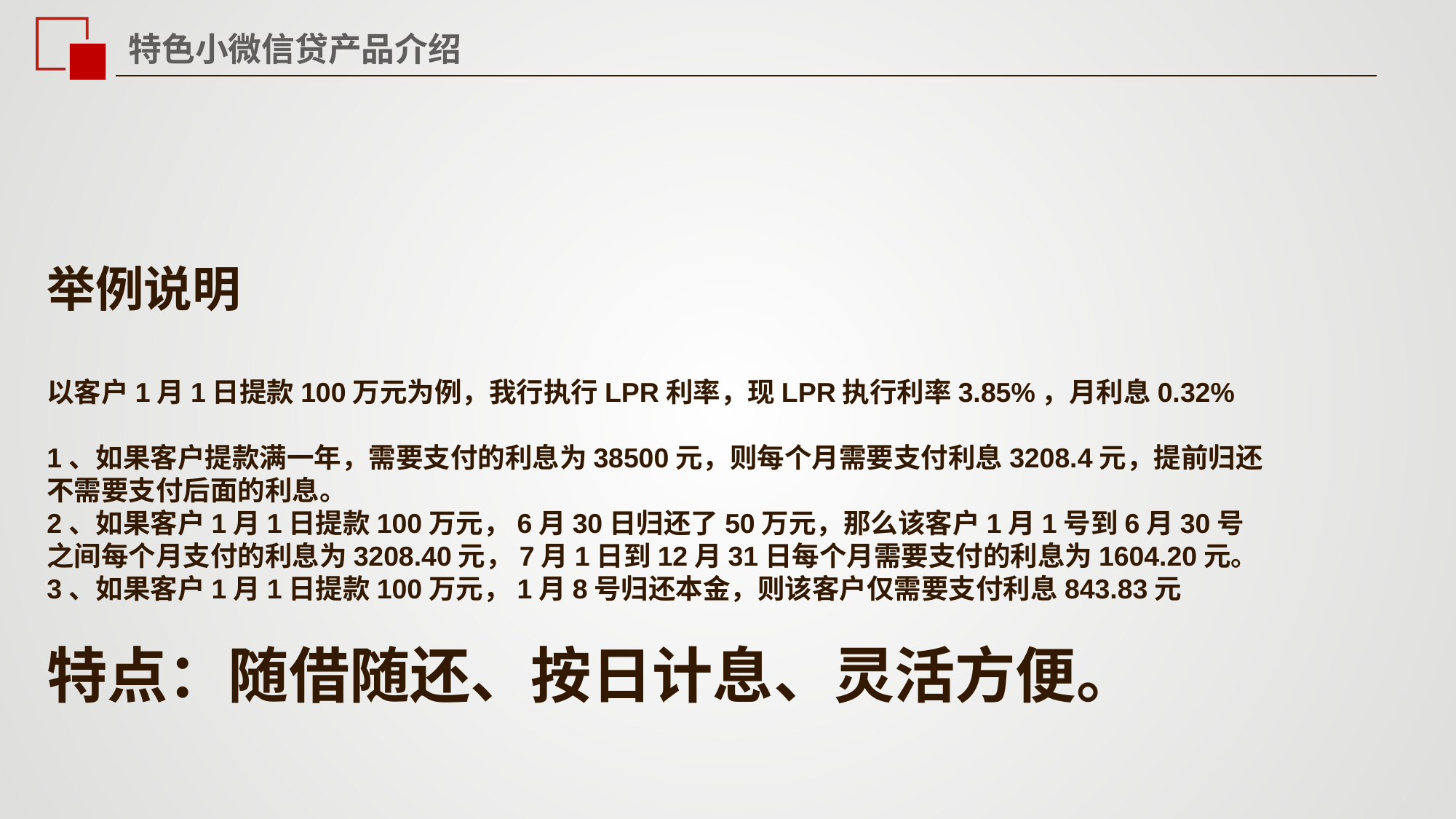

特色小微信贷产品介绍

举例说明

以客户1月1日提款100万元为例，我行执行LPR利率，现LPR执行利率3.85%，月利息0.32%

1、如果客户提款满一年，需要支付的利息为38500元，则每个月需要支付利息3208.4元，提前归还不需要支付后面的利息。
2、如果客户1月1日提款100万元，6月30日归还了50万元，那么该客户1月1号到6月30号之间每个月支付的利息为3208.40元，7月1日到12月31日每个月需要支付的利息为1604.20元。
3、如果客户1月1日提款100万元，1月8号归还本金，则该客户仅需要支付利息843.83元

特点：随借随还、按日计息、灵活方便。